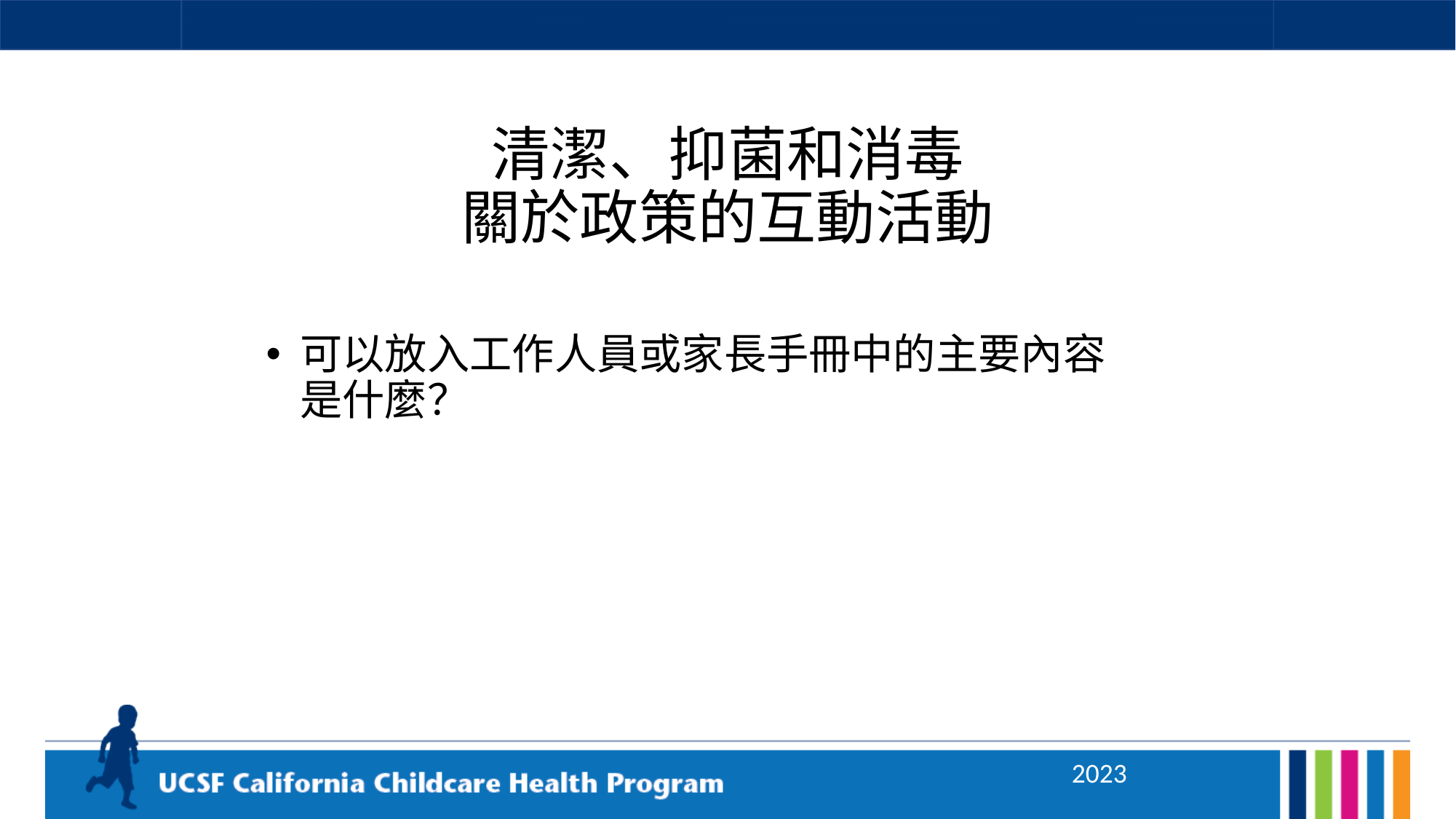

# 清潔、抑菌和消毒 關於政策的互動活動
可以放入工作人員或家長手冊中的主要內容是什麼？
2023